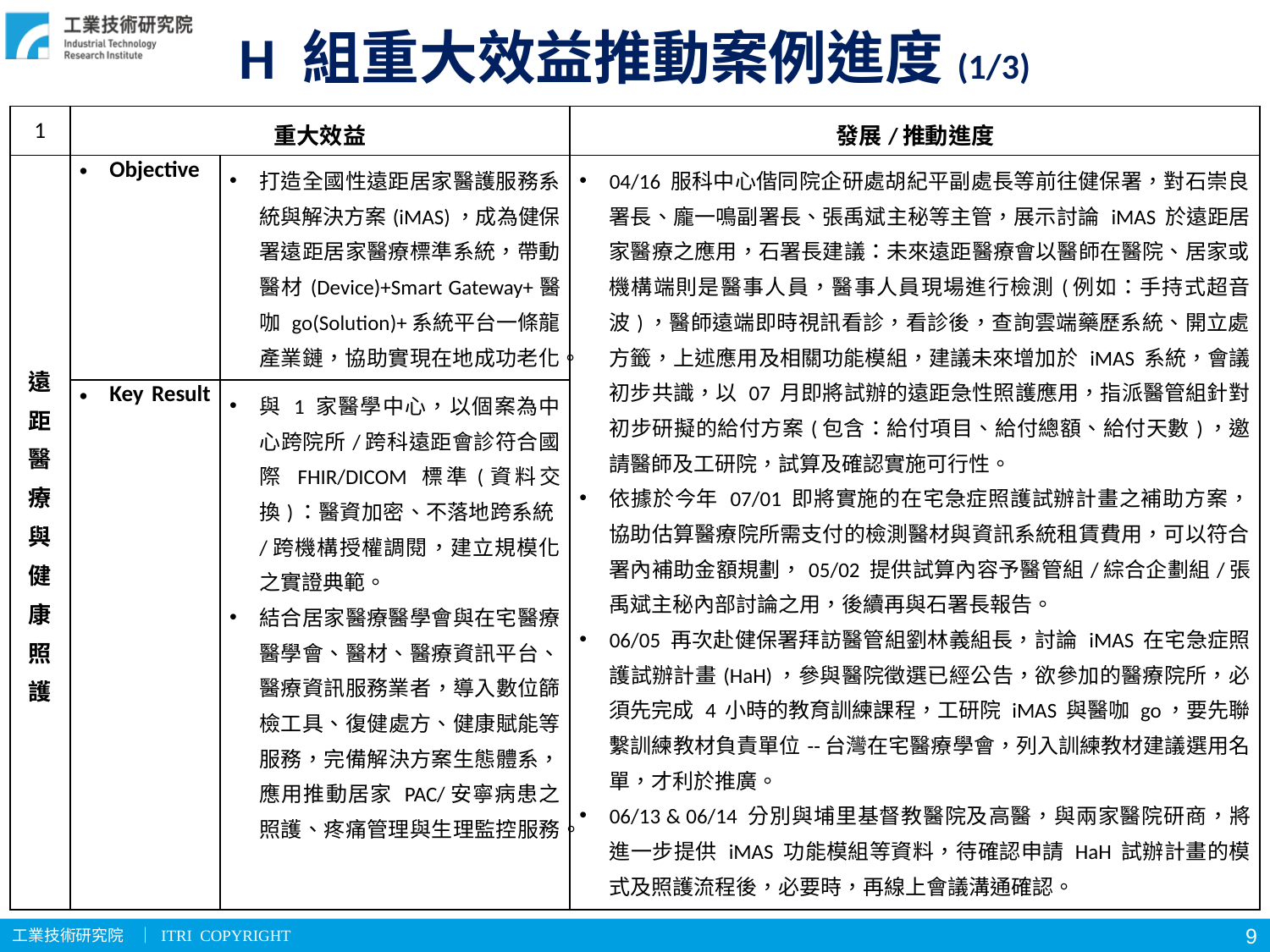

# H 組重大效益推動案例進度(1/3)
| 1 | 重大效益 |  | 發展/推動進度 |
| --- | --- | --- | --- |
| 遠距醫療與健康照護 | Objective | 打造全國性遠距居家醫護服務系統與解決方案(iMAS)，成為健保署遠距居家醫療標準系統，帶動醫材(Device)+Smart Gateway+醫咖 go(Solution)+系統平台一條龍產業鏈，協助實現在地成功老化。 | 04/16 服科中心偕同院企研處胡紀平副處長等前往健保署，對石崇良署長、龐一鳴副署長、張禹斌主秘等主管，展示討論 iMAS 於遠距居家醫療之應用，石署長建議：未來遠距醫療會以醫師在醫院、居家或機構端則是醫事人員，醫事人員現場進行檢測(例如：手持式超音波)，醫師遠端即時視訊看診，看診後，查詢雲端藥歷系統、開立處方籤，上述應用及相關功能模組，建議未來增加於 iMAS 系統，會議初步共識，以 07 月即將試辦的遠距急性照護應用，指派醫管組針對初步研擬的給付方案(包含：給付項目、給付總額、給付天數)，邀請醫師及工研院，試算及確認實施可行性。 依據於今年 07/01 即將實施的在宅急症照護試辦計畫之補助方案，協助估算醫療院所需支付的檢測醫材與資訊系統租賃費用，可以符合署內補助金額規劃，05/02 提供試算內容予醫管組/綜合企劃組/張禹斌主秘內部討論之用，後續再與石署長報告。 06/05 再次赴健保署拜訪醫管組劉林義組長，討論 iMAS 在宅急症照護試辦計畫(HaH)，參與醫院徵選已經公告，欲參加的醫療院所，必須先完成 4 小時的教育訓練課程，工研院 iMAS 與醫咖 go，要先聯繫訓練教材負責單位--台灣在宅醫療學會，列入訓練教材建議選用名單，才利於推廣。 06/13 & 06/14 分別與埔里基督教醫院及高醫，與兩家醫院研商，將進一步提供 iMAS 功能模組等資料，待確認申請 HaH 試辦計畫的模式及照護流程後，必要時，再線上會議溝通確認。 |
|  | Key Result | 與 1 家醫學中心，以個案為中心跨院所/跨科遠距會診符合國際 FHIR/DICOM 標準(資料交換)：醫資加密、不落地跨系統/跨機構授權調閱，建立規模化之實證典範。 結合居家醫療醫學會與在宅醫療醫學會、醫材、醫療資訊平台、醫療資訊服務業者，導入數位篩檢工具、復健處方、健康賦能等服務，完備解決方案生態體系，應用推動居家 PAC/安寧病患之照護、疼痛管理與生理監控服務。 |  |